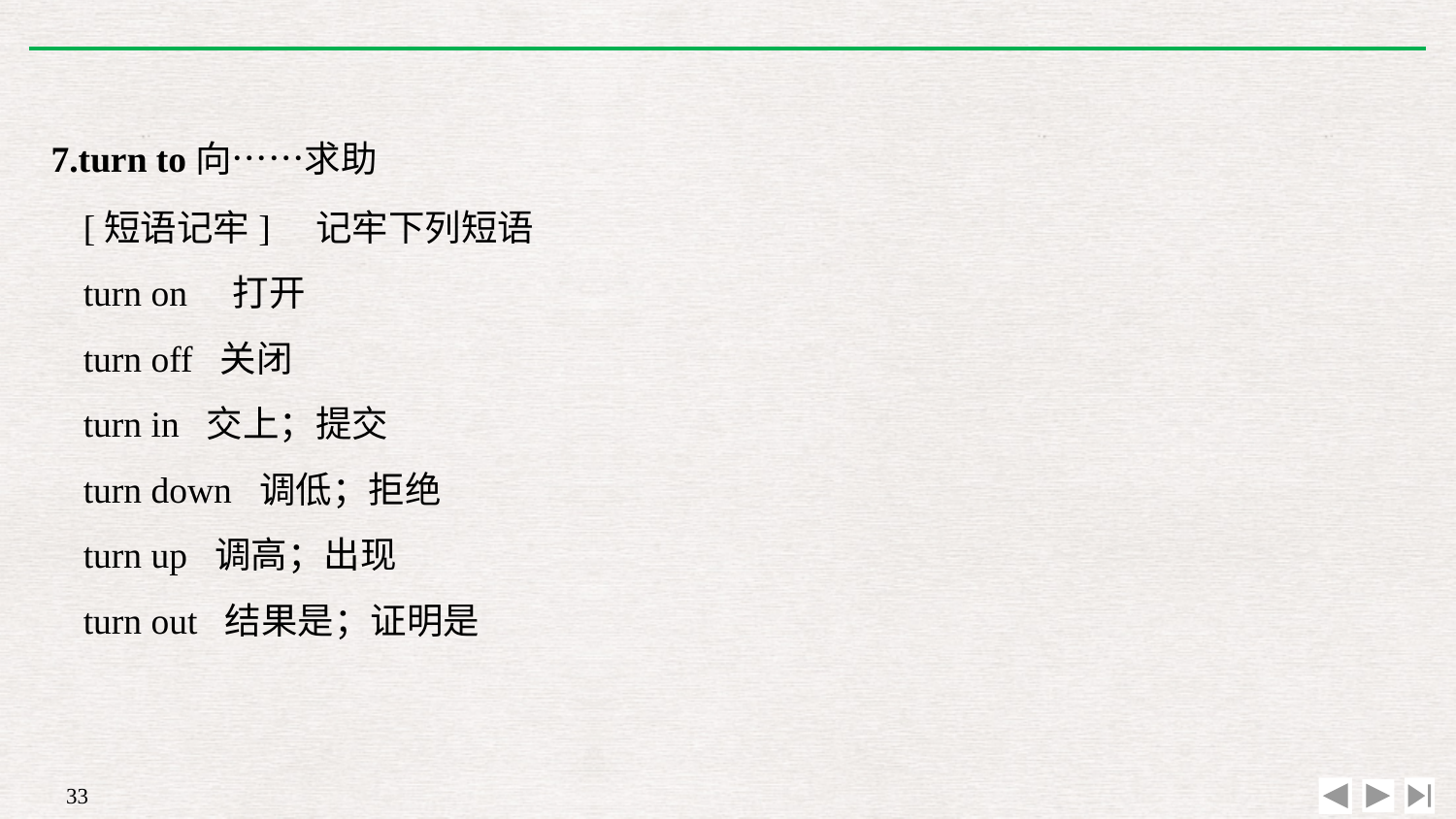

7.turn to向……求助
[短语记牢]　记牢下列短语
turn on　打开
turn off  关闭
turn in  交上；提交
turn down  调低；拒绝
turn up  调高；出现
turn out  结果是；证明是